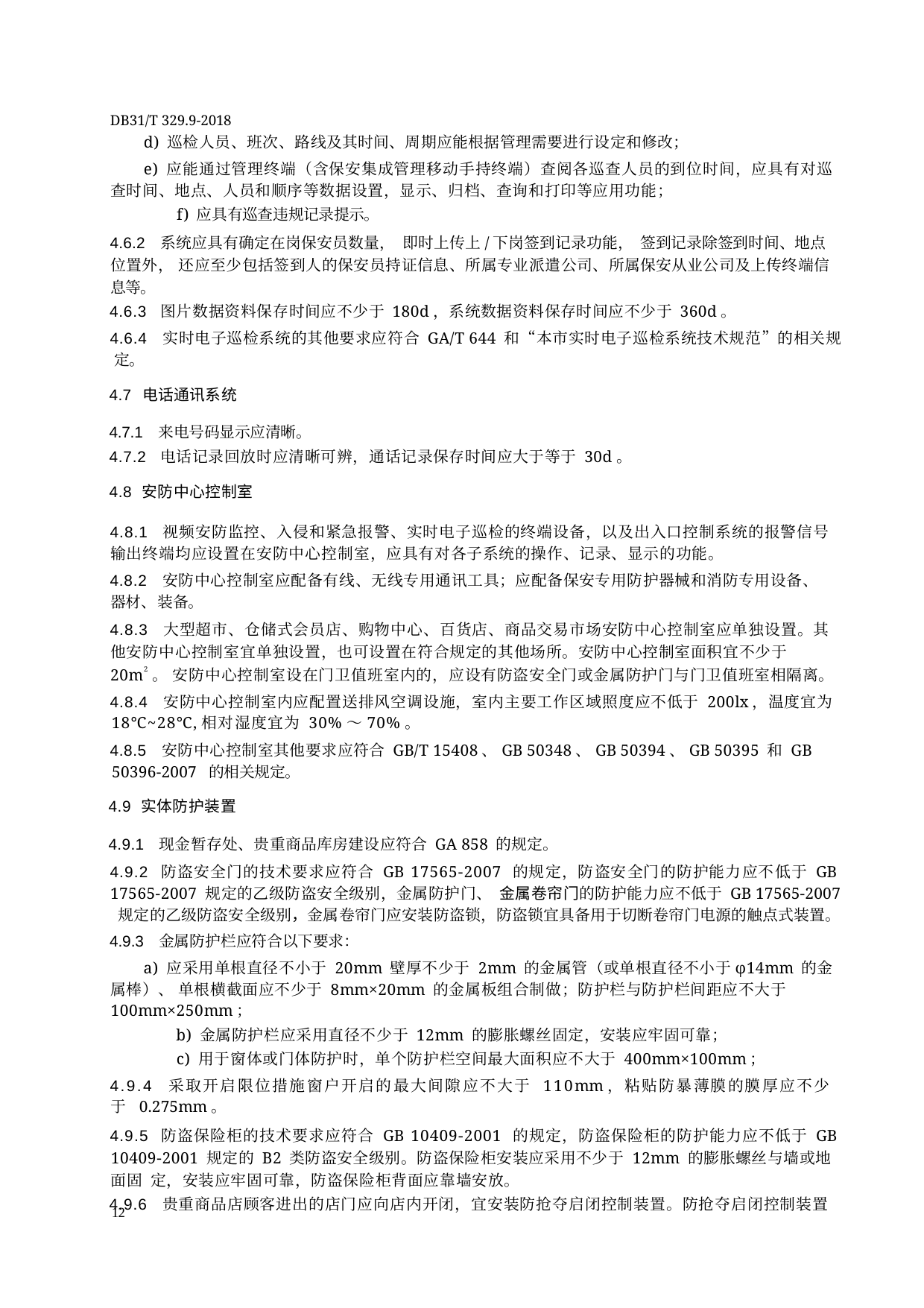

DB31/T 329.9-2018
d) 巡检人员、班次、路线及其时间、周期应能根据管理需要进行设定和修改；
e) 应能通过管理终端（含保安集成管理移动手持终端）查阅各巡查人员的到位时间，应具有对巡  查时间、地点、人员和顺序等数据设置，显示、归档、查询和打印等应用功能；
f) 应具有巡查违规记录提示。
4.6.2 系统应具有确定在岗保安员数量， 即时上传上/下岗签到记录功能， 签到记录除签到时间、地点  位置外， 还应至少包括签到人的保安员持证信息、所属专业派遣公司、所属保安从业公司及上传终端信  息等。
4.6.3  图片数据资料保存时间应不少于 180d，系统数据资料保存时间应不少于 360d。
4.6.4 实时电子巡检系统的其他要求应符合 GA/T 644 和“本市实时电子巡检系统技术规范”的相关规  定。
4.7 电话通讯系统
4.7.1 来电号码显示应清晰。
4.7.2  电话记录回放时应清晰可辨，通话记录保存时间应大于等于 30d。
4.8 安防中⼼控制室
4.8.1 视频安防监控、入侵和紧急报警、实时电子巡检的终端设备，以及出入口控制系统的报警信号  输出终端均应设置在安防中心控制室，应具有对各子系统的操作、记录、显示的功能。
4.8.2 安防中心控制室应配备有线、无线专用通讯工具；应配备保安专用防护器械和消防专用设备、   器材、装备。
4.8.3 大型超市、仓储式会员店、购物中心、百货店、商品交易市场安防中心控制室应单独设置。其  他安防中心控制室宜单独设置，也可设置在符合规定的其他场所。安防中心控制室面积宜不少于 20m2 。 安防中心控制室设在门卫值班室内的，应设有防盗安全门或金属防护门与门卫值班室相隔离。
4.8.4 安防中心控制室内应配置送排风空调设施，室内主要工作区域照度应不低于 200lx，温度宜为  18℃~28℃,相对湿度宜为 30%～70%。
4.8.5 安防中心控制室其他要求应符合 GB/T 15408、GB 50348、GB 50394、GB 50395 和 GB 50396-2007  的相关规定。
4.9 实体防护装置
4.9.1 现金暂存处、贵重商品库房建设应符合 GA 858 的规定。
4.9.2  防盗安全门的技术要求应符合 GB 17565-2007 的规定，防盗安全门的防护能力应不低于 GB  17565-2007 规定的乙级防盗安全级别，金属防护门、 金属卷帘门的防护能力应不低于 GB 17565-2007  规定的乙级防盗安全级别，金属卷帘门应安装防盗锁，防盗锁宜具备用于切断卷帘门电源的触点式装置。
4.9.3 金属防护栏应符合以下要求：
a) 应采用单根直径不小于 20mm 壁厚不少于 2mm 的金属管（或单根直径不小于φ14mm 的金属棒）、 单根横截面应不少于 8mm×20mm 的金属板组合制做；防护栏与防护栏间距应不大于 100mm×250mm；
b) 金属防护栏应采用直径不少于 12mm 的膨胀螺丝固定，安装应牢固可靠；
c) 用于窗体或门体防护时，单个防护栏空间最大面积应不大于 400mm×100mm；
4.9.4 采取开启限位措施窗户开启的最大间隙应不大于 110mm，粘贴防暴薄膜的膜厚应不少于  0.275mm。
4.9.5  防盗保险柜的技术要求应符合 GB 10409-2001 的规定，防盗保险柜的防护能力应不低于 GB  10409-2001 规定的 B2 类防盗安全级别。防盗保险柜安装应采用不少于 12mm 的膨胀螺丝与墙或地面固  定，安装应牢固可靠，防盗保险柜背面应靠墙安放。

4.9.6 贵重商品店顾客进出的店门应向店内开闭，宜安装防抢夺启闭控制装置。防抢夺启闭控制装置

12